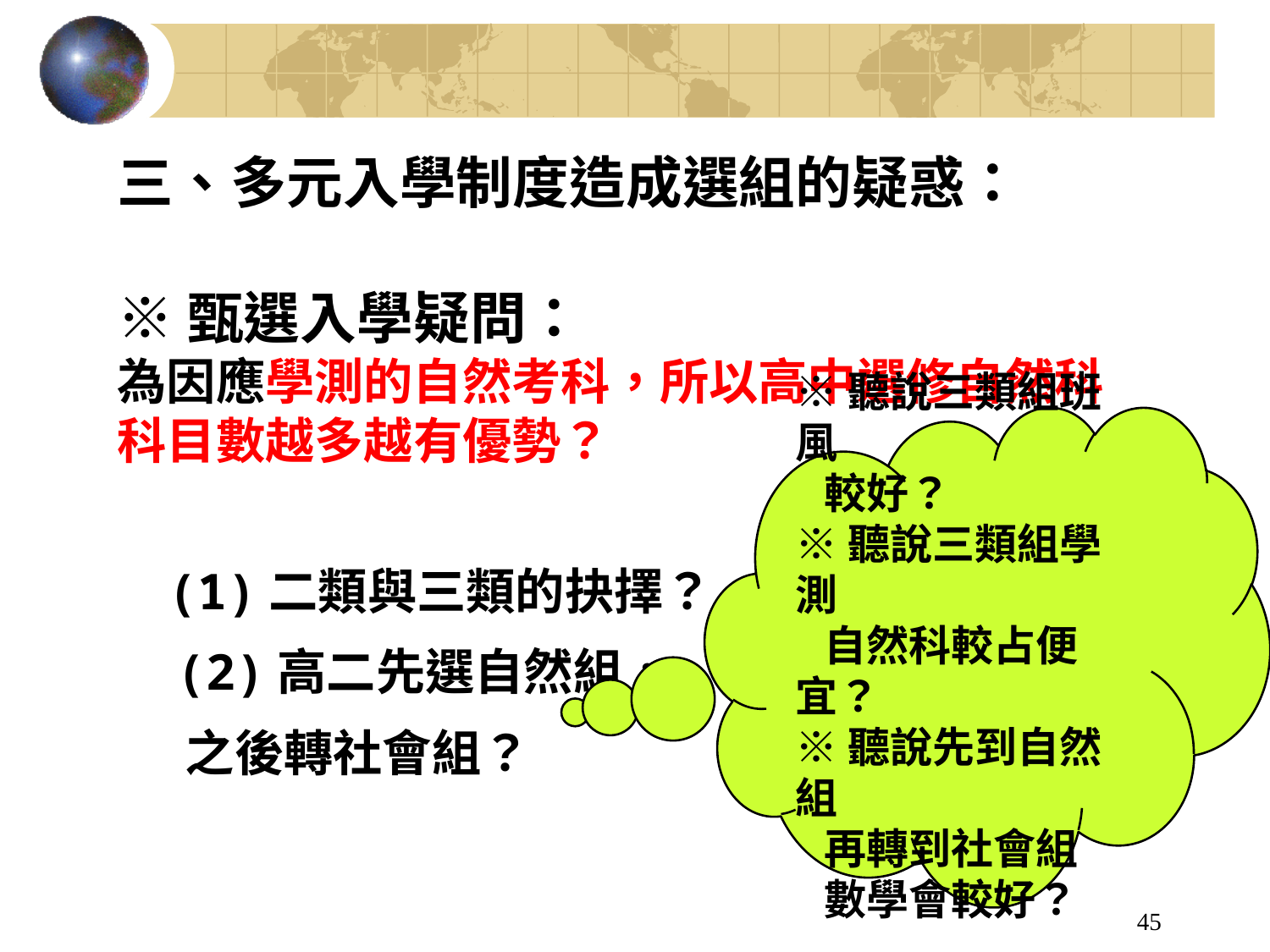

三、多元入學制度造成選組的疑惑：

※甄選入學疑問：
為因應學測的自然考科，所以高中選修自然科科目數越多越有優勢？

  (1)二類與三類的抉擇？
  (2)高二先選自然組，
     之後轉社會組？

※聽說三類組班風
  較好？
※聽說三類組學測
  自然科較占便宜？
※聽說先到自然組
  再轉到社會組
  數學會較好？
45